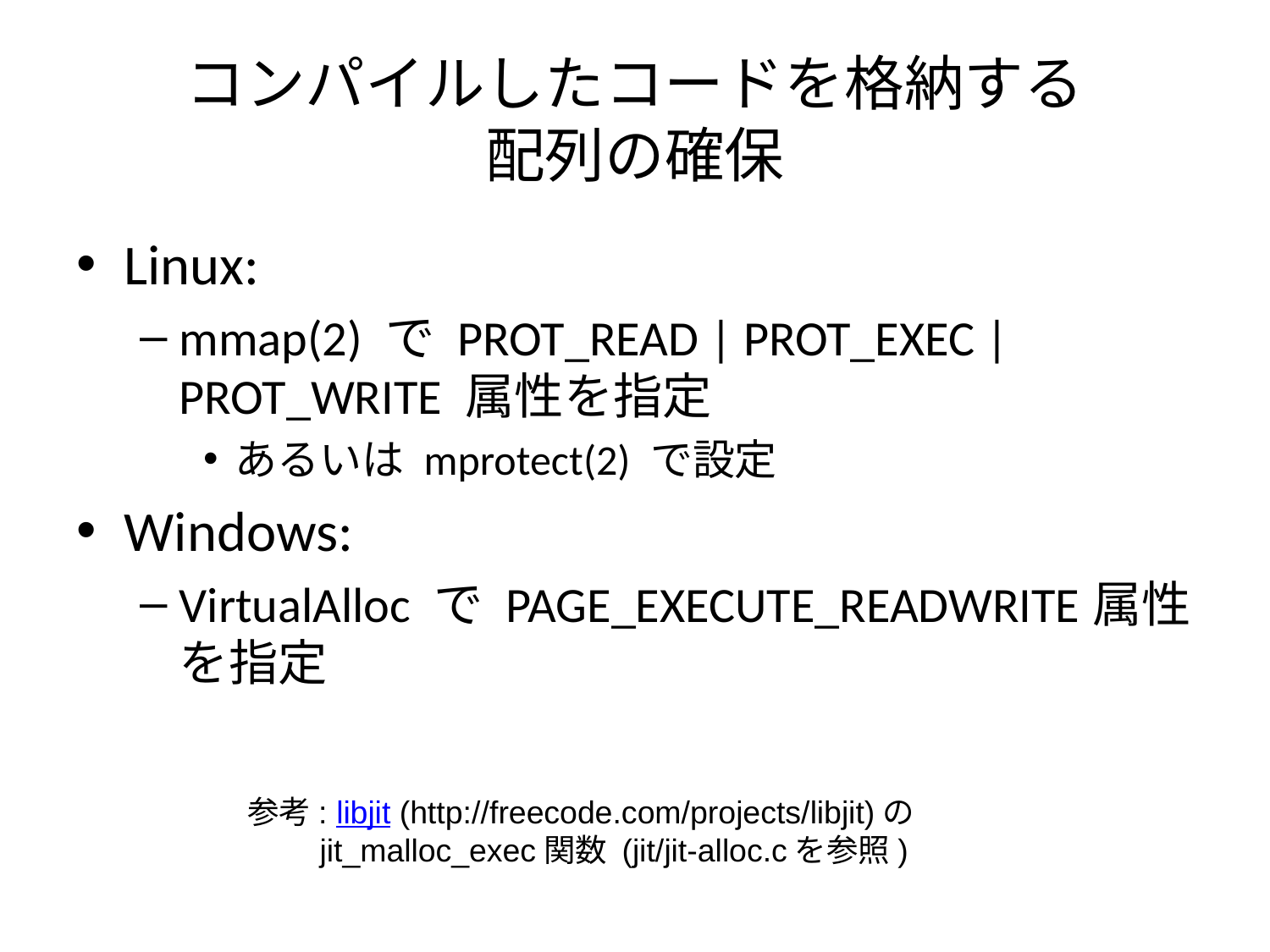

# コンパイルしたコードを格納する 配列の確保
Linux:
mmap(2) で PROT_READ | PROT_EXEC | PROT_WRITE 属性を指定
あるいは mprotect(2) で設定
Windows:
VirtualAlloc で PAGE_EXECUTE_READWRITE属性を指定
参考: libjit (http://freecode.com/projects/libjit)の
         jit_malloc_exec関数 (jit/jit-alloc.cを参照)